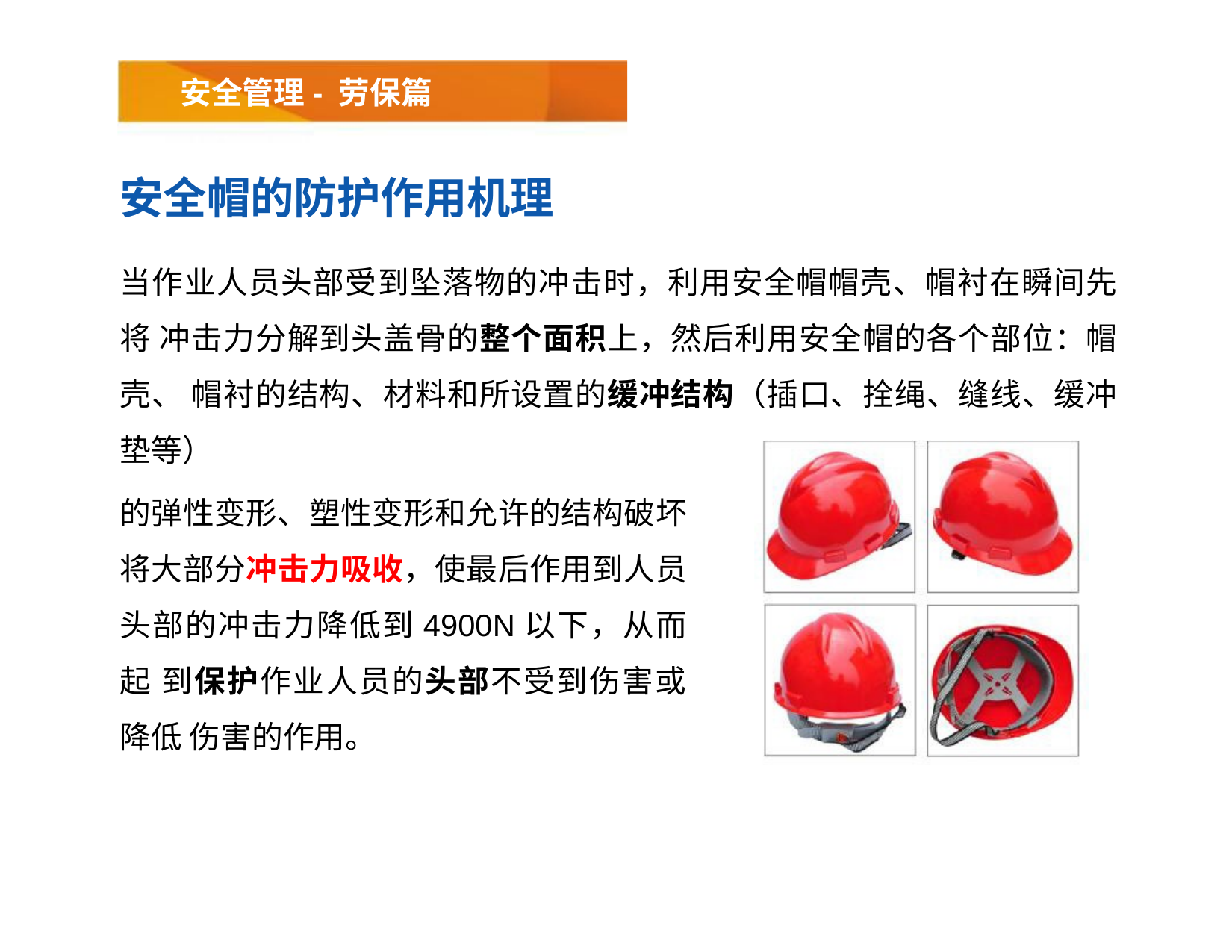

# 安全管理- 劳保篇
安全帽的防护作用机理
当作业人员头部受到坠落物的冲击时，利用安全帽帽壳、帽衬在瞬间先将 冲击力分解到头盖骨的整个面积上，然后利用安全帽的各个部位：帽壳、 帽衬的结构、材料和所设置的缓冲结构（插口、拴绳、缝线、缓冲垫等）
的弹性变形、塑性变形和允许的结构破坏 将大部分冲击力吸收，使最后作用到人员 头部的冲击力降低到4900N以下，从而起 到保护作业人员的头部不受到伤害或降低 伤害的作用。